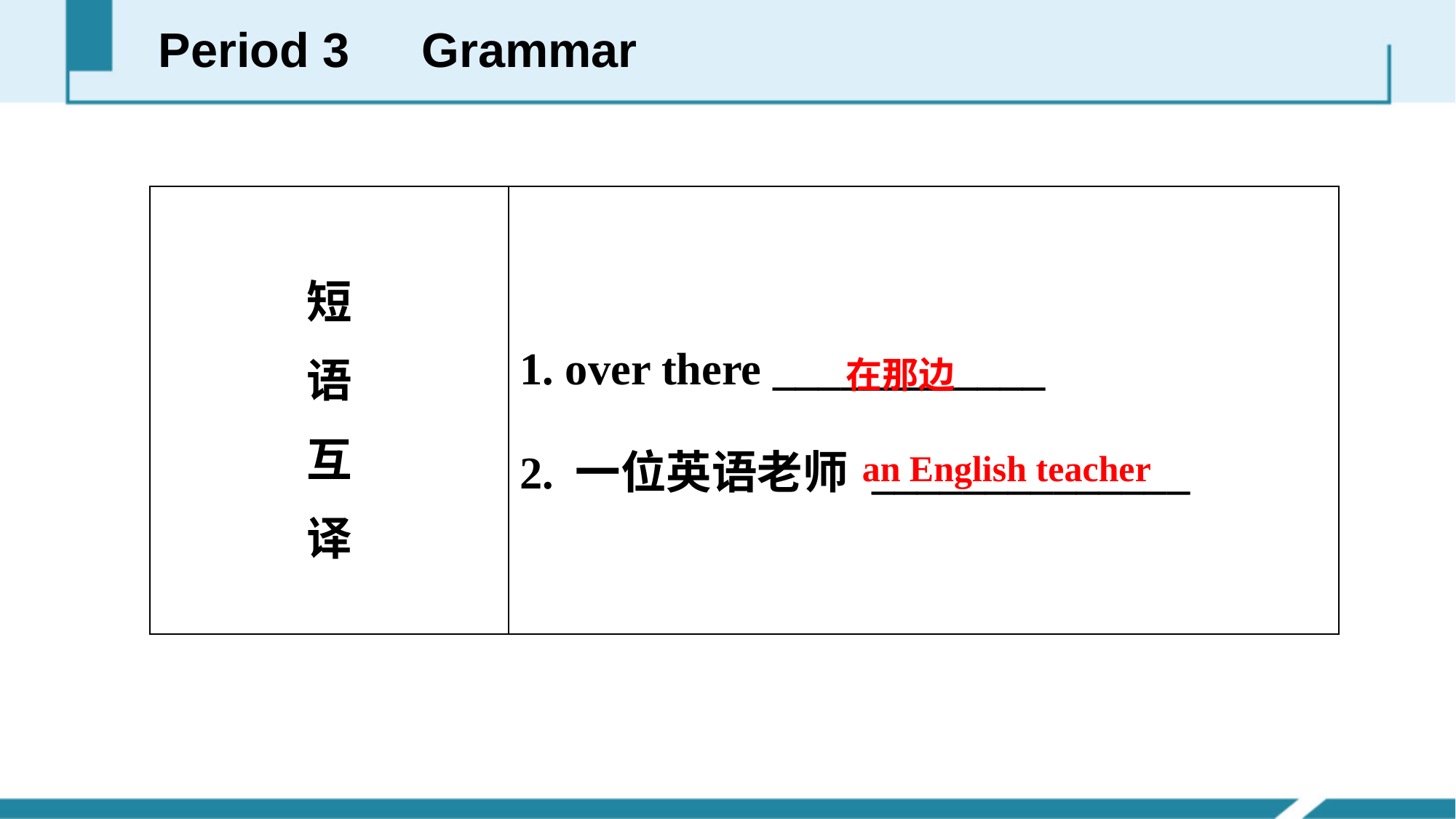

Period 3　Grammar
| 短 语 互 译 | 1. over there \_\_\_\_\_\_\_\_\_\_\_\_ 2. 一位英语老师 \_\_\_\_\_\_\_\_\_\_\_\_\_\_ |
| --- | --- |
在那边

an English teacher